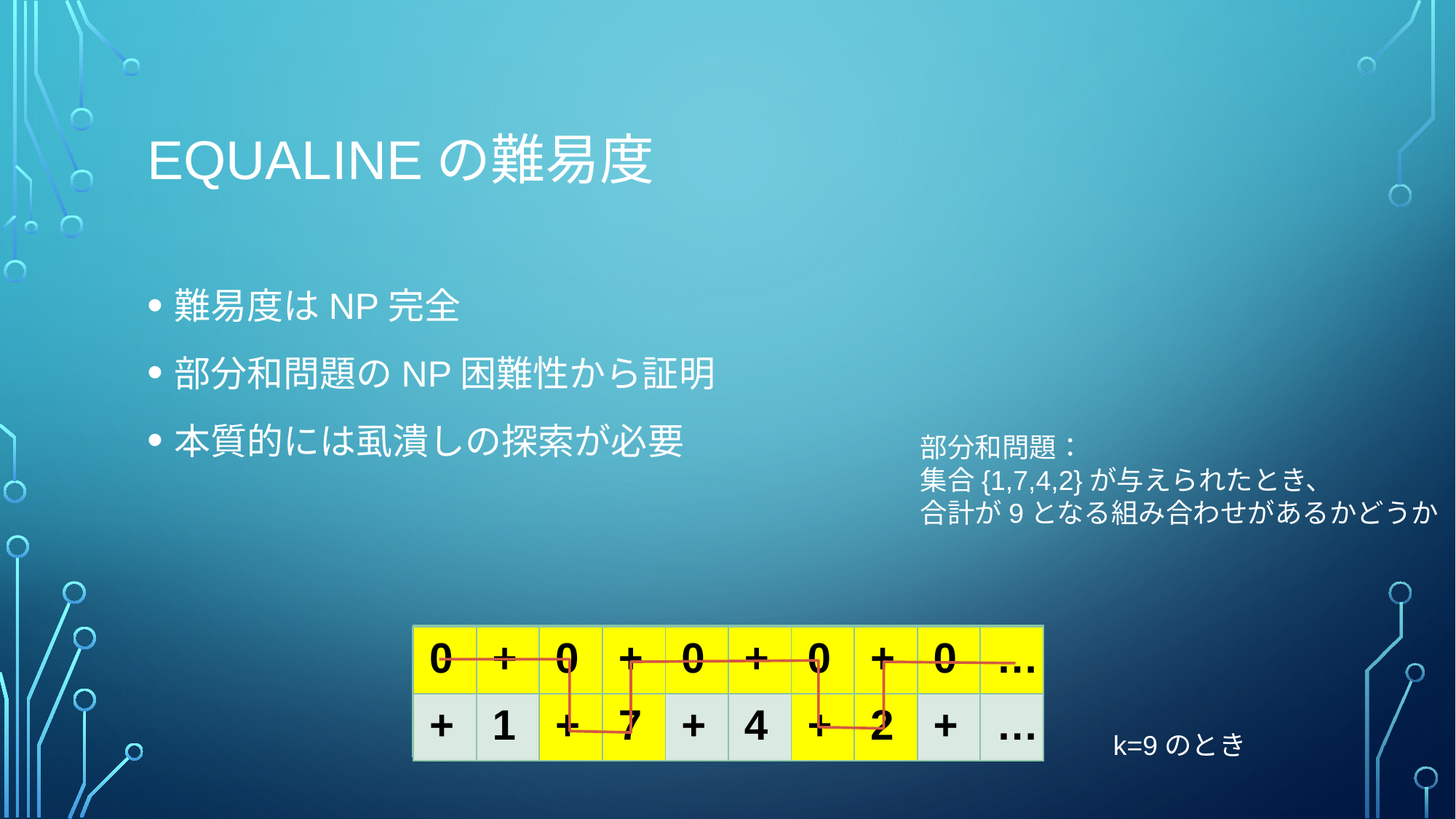

# EQUALINEの難易度
難易度はNP完全
部分和問題のNP困難性から証明
本質的には虱潰しの探索が必要

部分和問題：
集合{1,7,4,2}が与えられたとき、
合計が9となる組み合わせがあるかどうか
| 0 | + | 0 | + | 0 | + | 0 | + | 0 | … |
| --- | --- | --- | --- | --- | --- | --- | --- | --- | --- |
| + | 1 | + | 7 | + | 4 | + | 2 | + | … |
| 0 | + | 0 | + | 0 | + | 0 | + | 0 | … |
| --- | --- | --- | --- | --- | --- | --- | --- | --- | --- |
| + | a | + | b | + | c | + | d | + | … |
| 0 | + | 0 | + | 0 | + | 0 | + | 0 | … |
| --- | --- | --- | --- | --- | --- | --- | --- | --- | --- |
| + | 1 | + | 7 | + | 4 | + | 2 | + | … |

k=9のとき